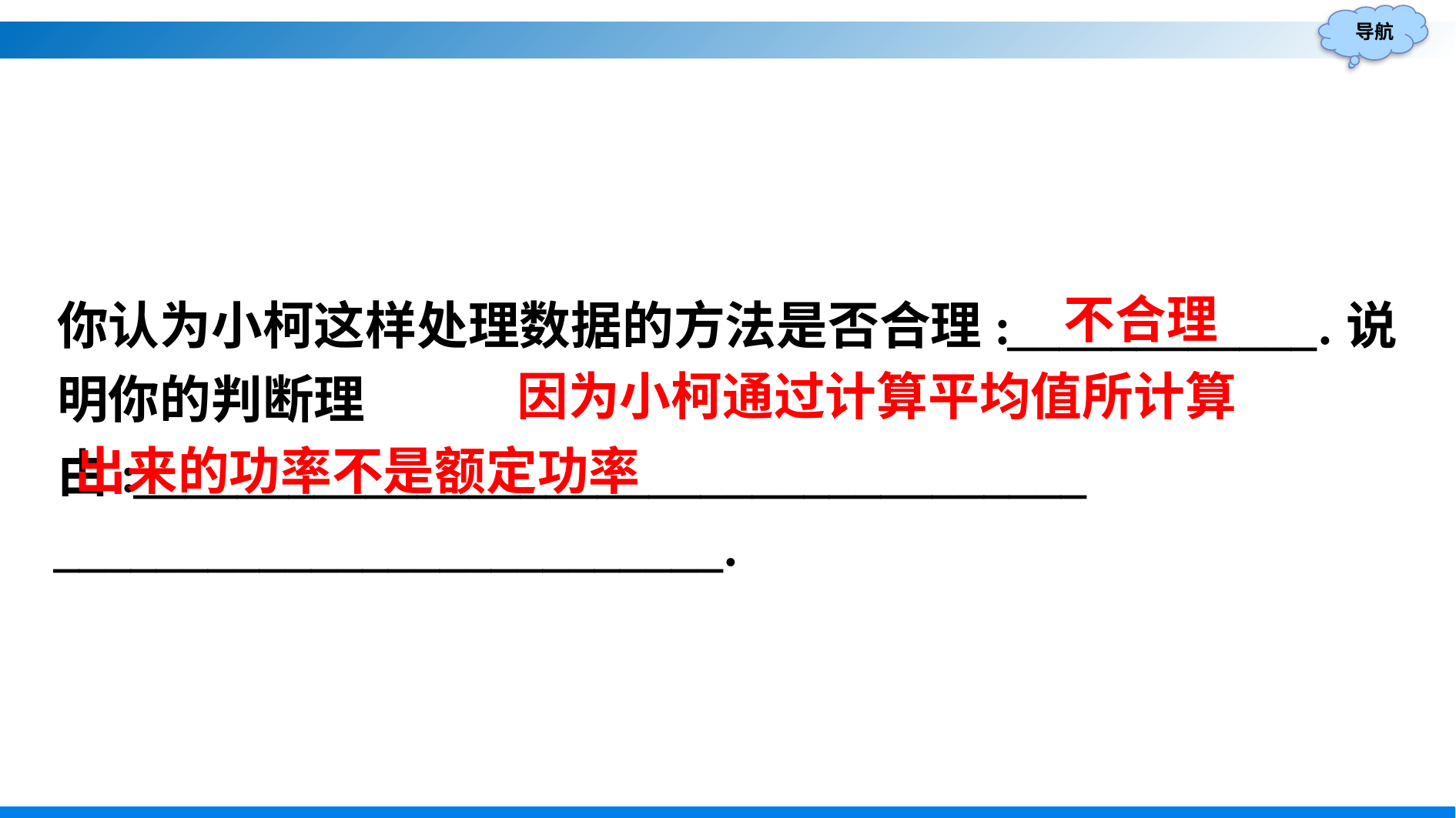

你认为小柯这样处理数据的方法是否合理:____________.说明你的判断理由:_____________________________________
__________________________.
不合理
因为小柯通过计算平均值所计算
出来的功率不是额定功率